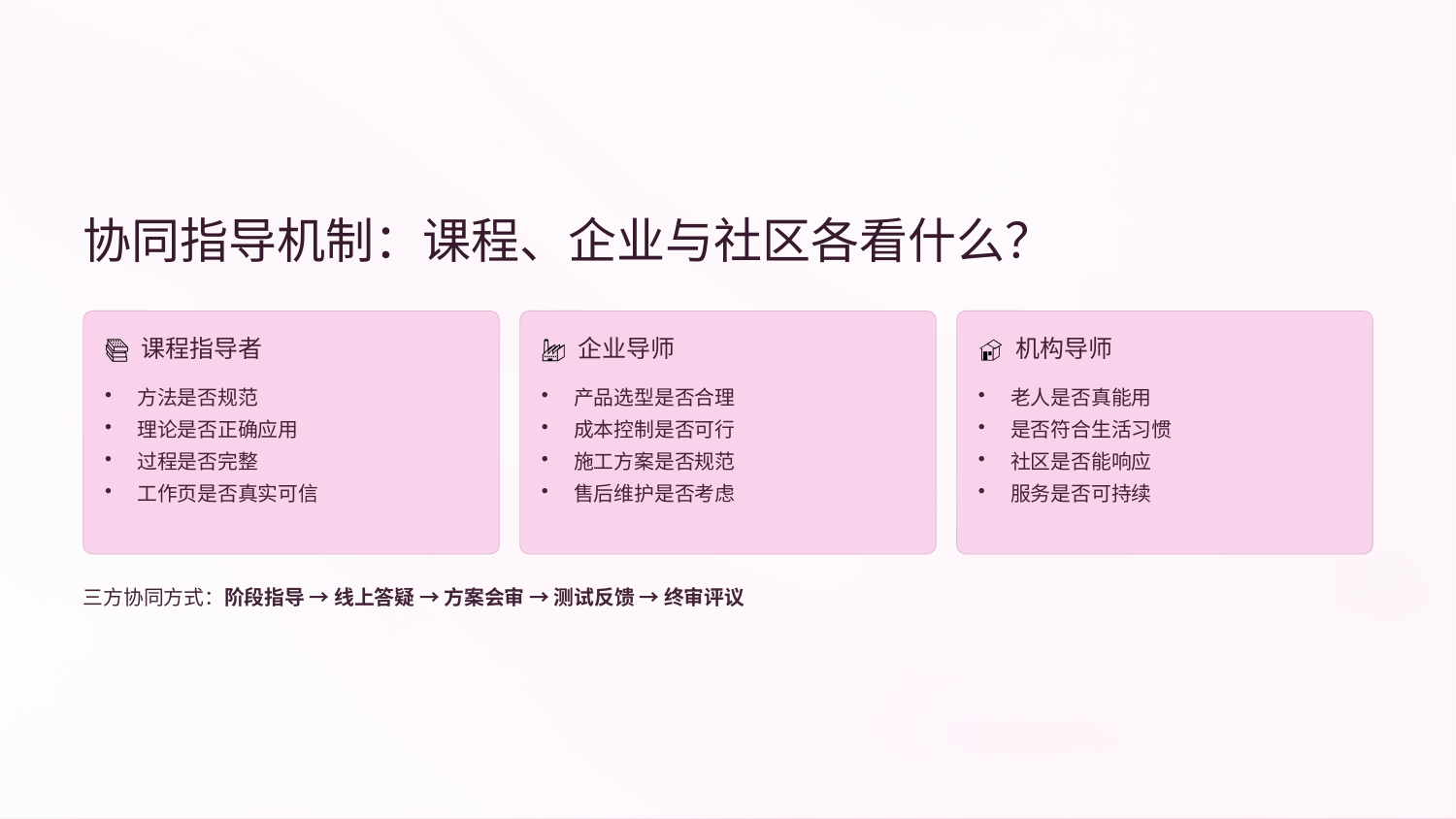

协同指导机制：课程、企业与社区各看什么？

📚 课程指导者
🏭 企业导师
🏠 机构导师
方法是否规范
理论是否正确应用
过程是否完整
工作页是否真实可信
产品选型是否合理
成本控制是否可行
施工方案是否规范
售后维护是否考虑
老人是否真能用
是否符合生活习惯
社区是否能响应
服务是否可持续
三方协同方式：阶段指导 → 线上答疑 → 方案会审 → 测试反馈 → 终审评议